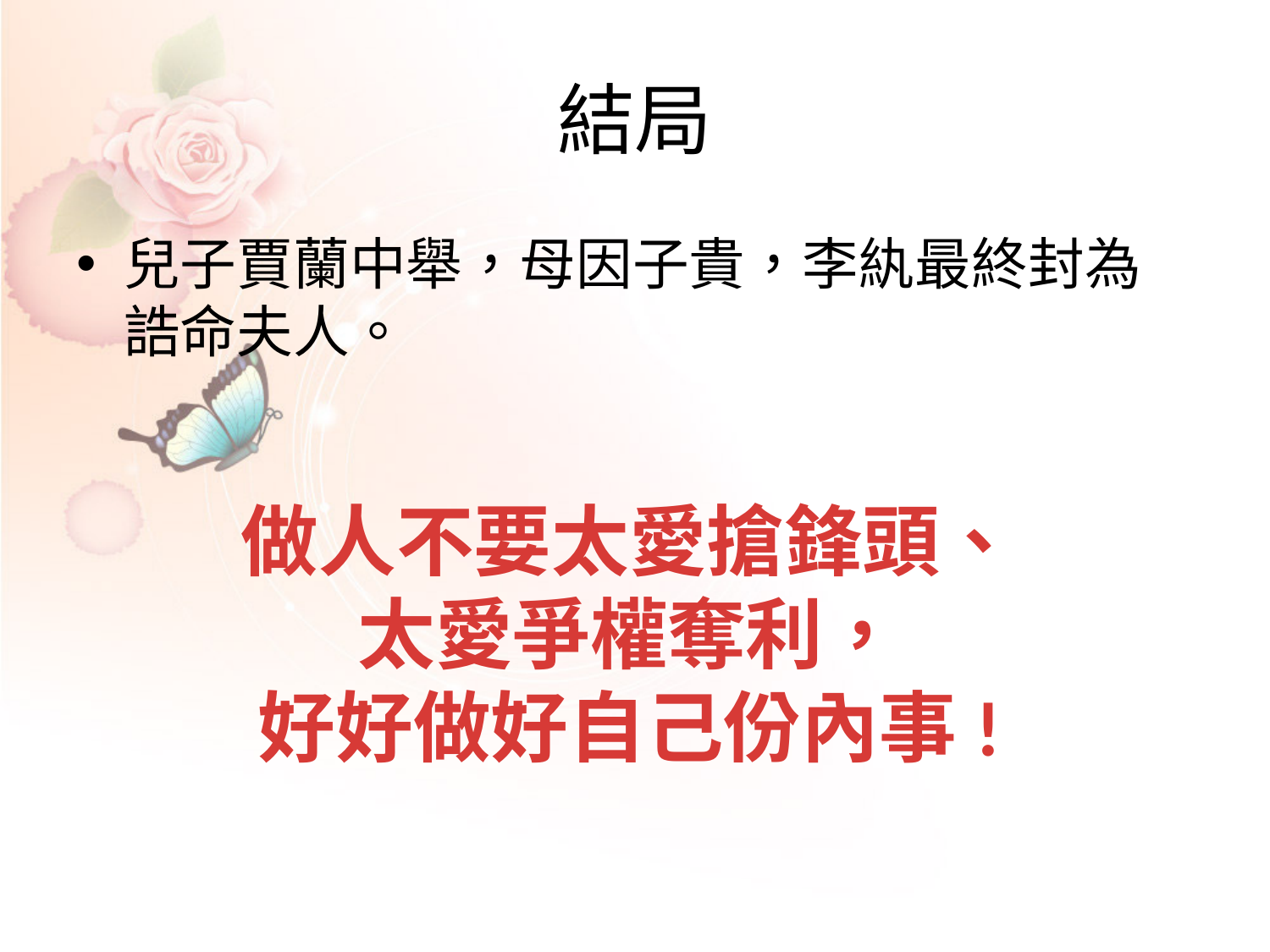

# 結局
兒子賈蘭中舉，母因子貴，李紈最終封為誥命夫人。

做人不要太愛搶鋒頭、
太愛爭權奪利，
好好做好自己份內事!